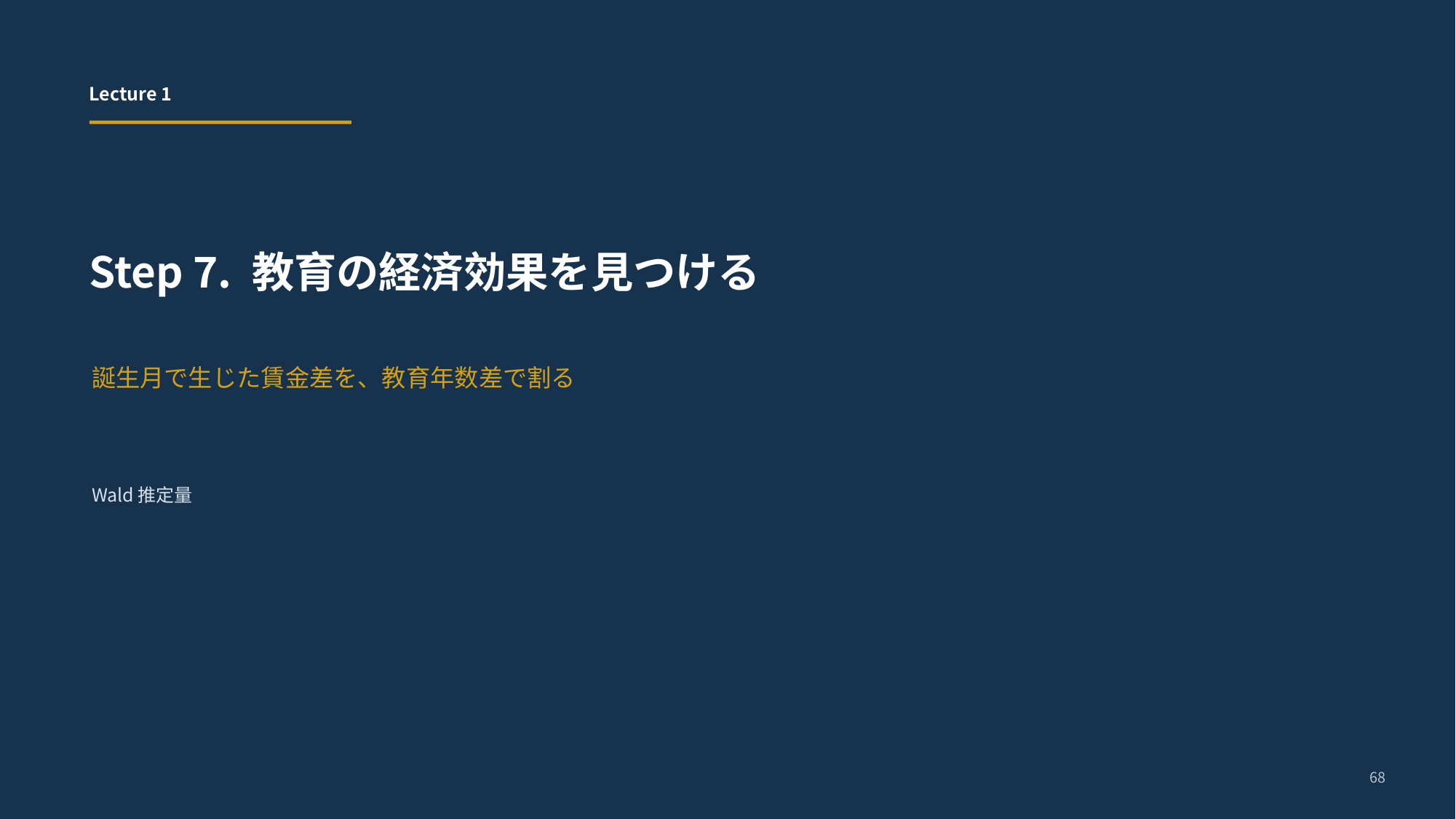

Lecture 1

Step 7. 教育の経済効果を見つける
誕生月で生じた賃金差を、教育年数差で割る
Wald推定量
68